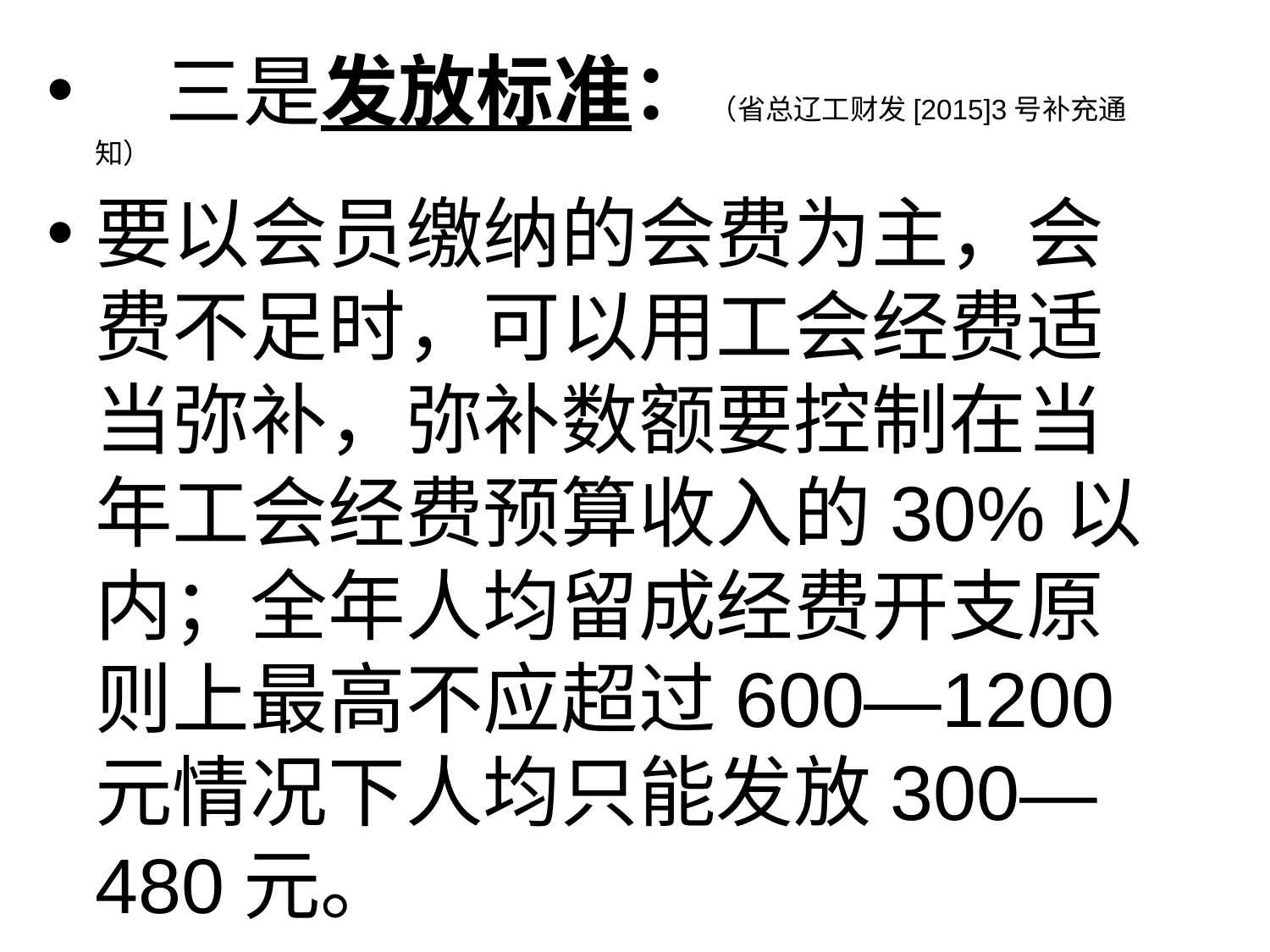

三是发放标准：（省总辽工财发[2015]3号补充通知）
要以会员缴纳的会费为主，会费不足时，可以用工会经费适当弥补，弥补数额要控制在当年工会经费预算收入的30%以内；全年人均留成经费开支原则上最高不应超过600—1200元情况下人均只能发放300—480元。
#